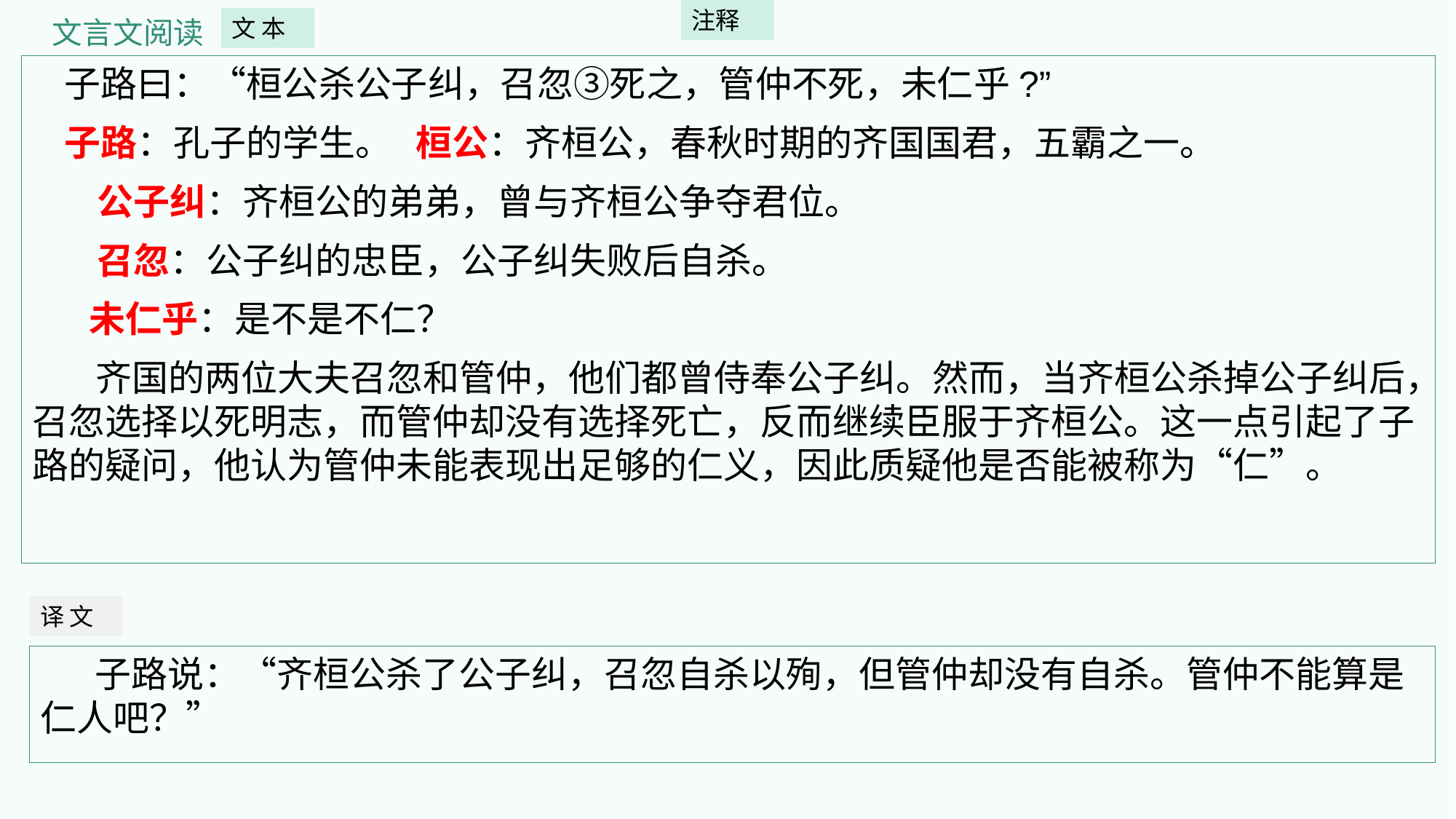

注释
文言文阅读
文 本
子路曰：“桓公杀公子纠，召忽③死之，管仲不死，未仁乎?”
子路：孔子的学生。   桓公：齐桓公，春秋时期的齐国国君，五霸之一。
   公子纠：齐桓公的弟弟，曾与齐桓公争夺君位。
   召忽：公子纠的忠臣，公子纠失败后自杀。
  未仁乎：是不是不仁？
   齐国的两位大夫召忽和管仲，他们都曾侍奉公子纠。然而，当齐桓公杀掉公子纠后，召忽选择以死明志，而管仲却没有选择死亡，反而继续臣服于齐桓公。这一点引起了子路的疑问，他认为管仲未能表现出足够的仁义，因此质疑他是否能被称为“仁”。
译 文
子路说：“齐桓公杀了公子纠，召忽自杀以殉，但管仲却没有自杀。管仲不能算是仁人吧？”